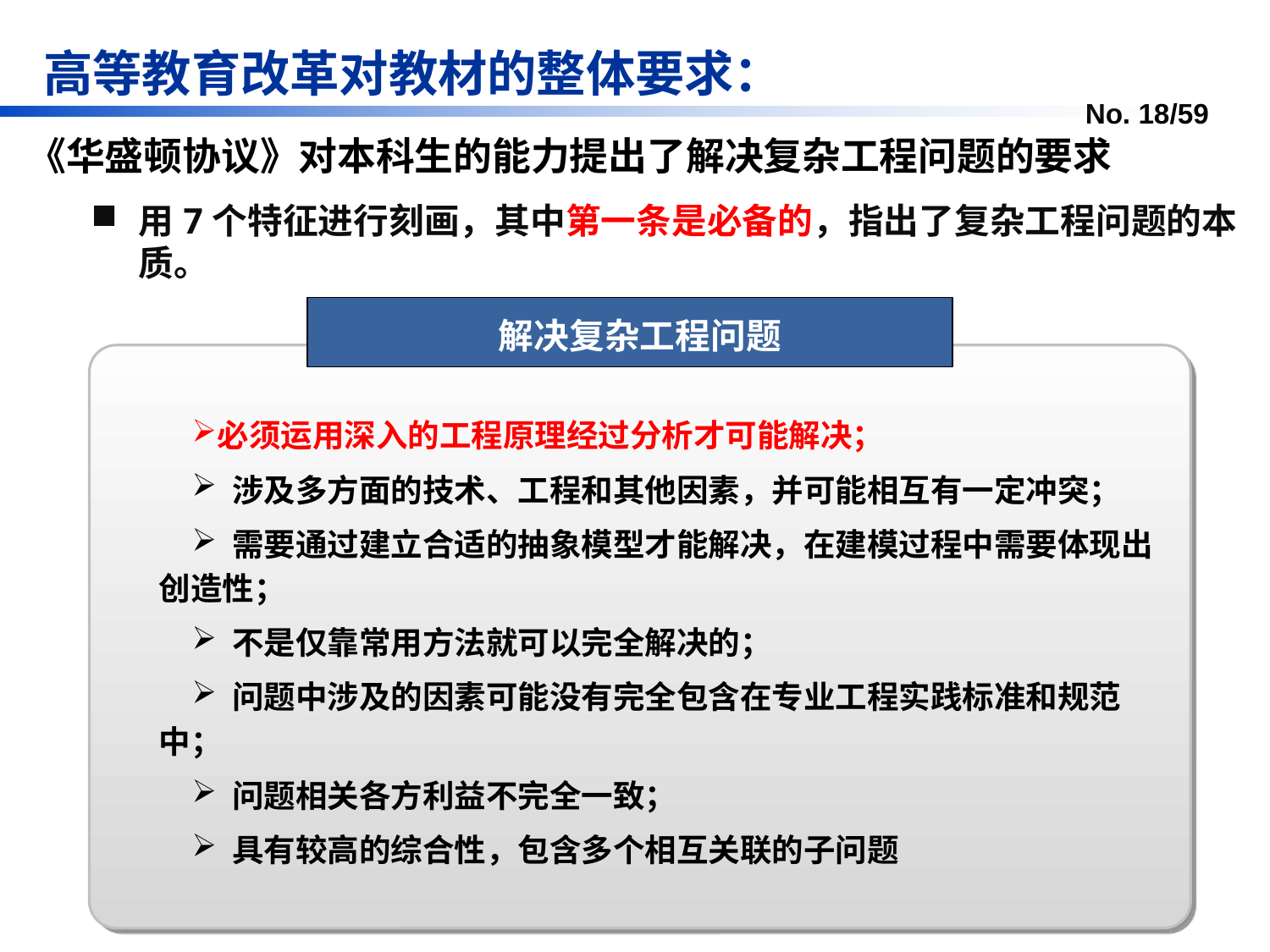

高等教育改革对教材的整体要求：
《华盛顿协议》对本科生的能力提出了解决复杂工程问题的要求
用7个特征进行刻画，其中第一条是必备的，指出了复杂工程问题的本质。
解决复杂工程问题

解决复杂工程问题

必须运用深入的工程原理经过分析才可能解决；
 涉及多方面的技术、工程和其他因素，并可能相互有一定冲突；
 需要通过建立合适的抽象模型才能解决，在建模过程中需要体现出创造性；
 不是仅靠常用方法就可以完全解决的；
 问题中涉及的因素可能没有完全包含在专业工程实践标准和规范中；
 问题相关各方利益不完全一致；
 具有较高的综合性，包含多个相互关联的子问题
3. 具有大工程观
2 .回归工程